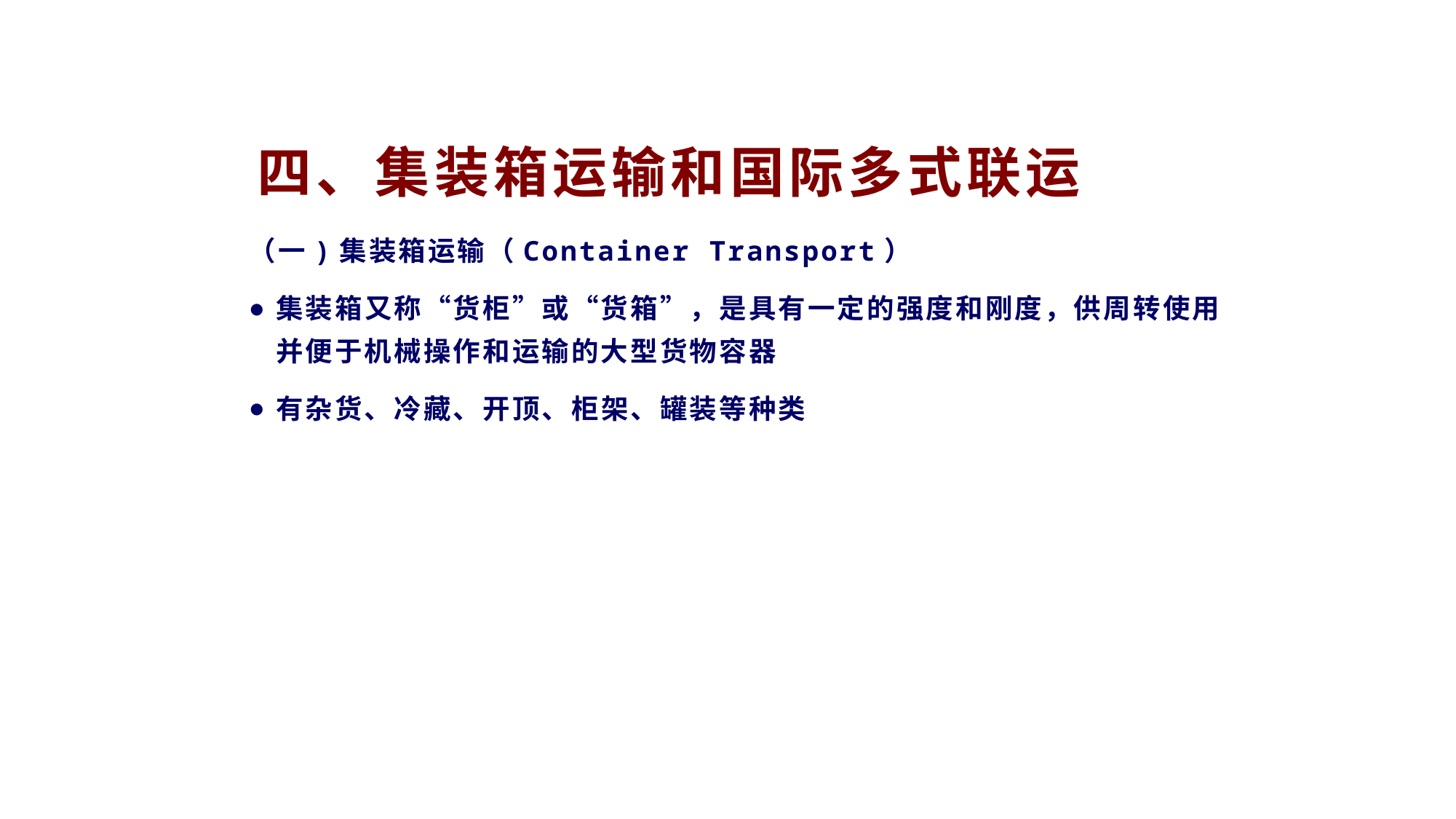

# 四、集装箱运输和国际多式联运
（一)集装箱运输（Container Transport）
集装箱又称“货柜”或“货箱”，是具有一定的强度和刚度，供周转使用并便于机械操作和运输的大型货物容器
有杂货、冷藏、开顶、柜架、罐装等种类